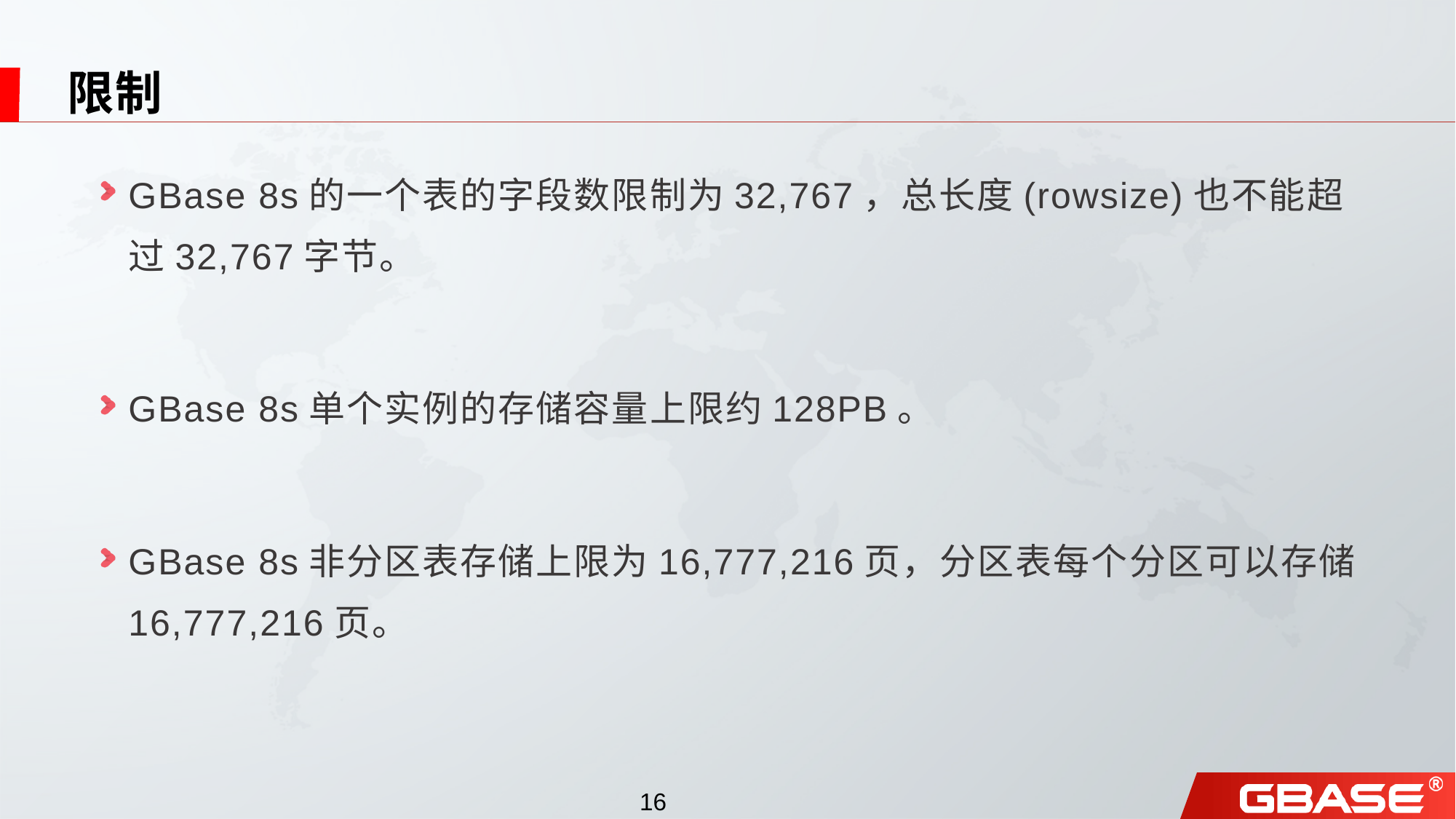

# 限制
GBase 8s的一个表的字段数限制为32,767，总长度(rowsize)也不能超过32,767字节。

GBase 8s单个实例的存储容量上限约128PB。

GBase 8s非分区表存储上限为16,777,216页，分区表每个分区可以存储16,777,216页。